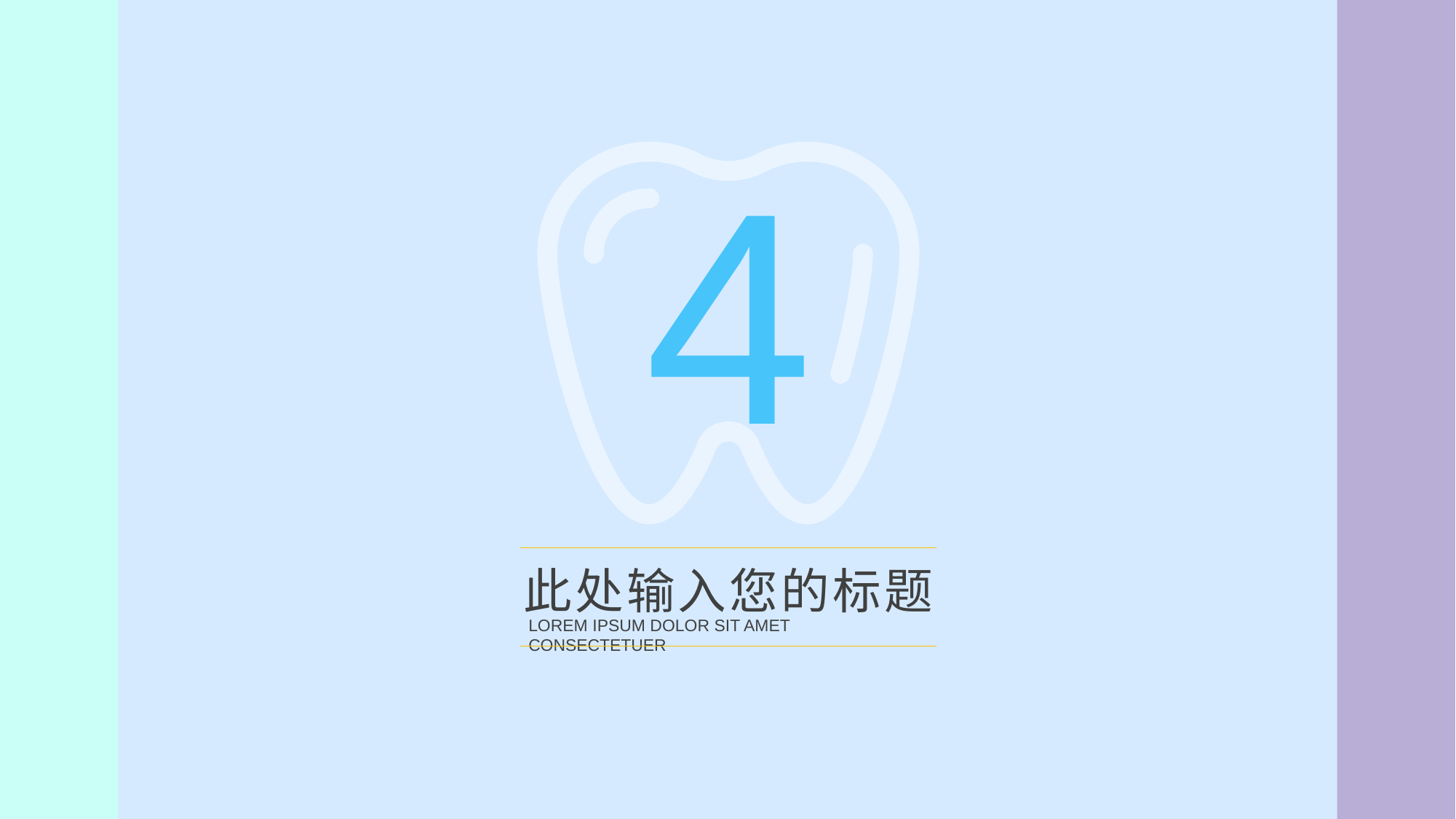

4
4

此处输入您的标题
LOREM IPSUM DOLOR SIT AMET CONSECTETUER